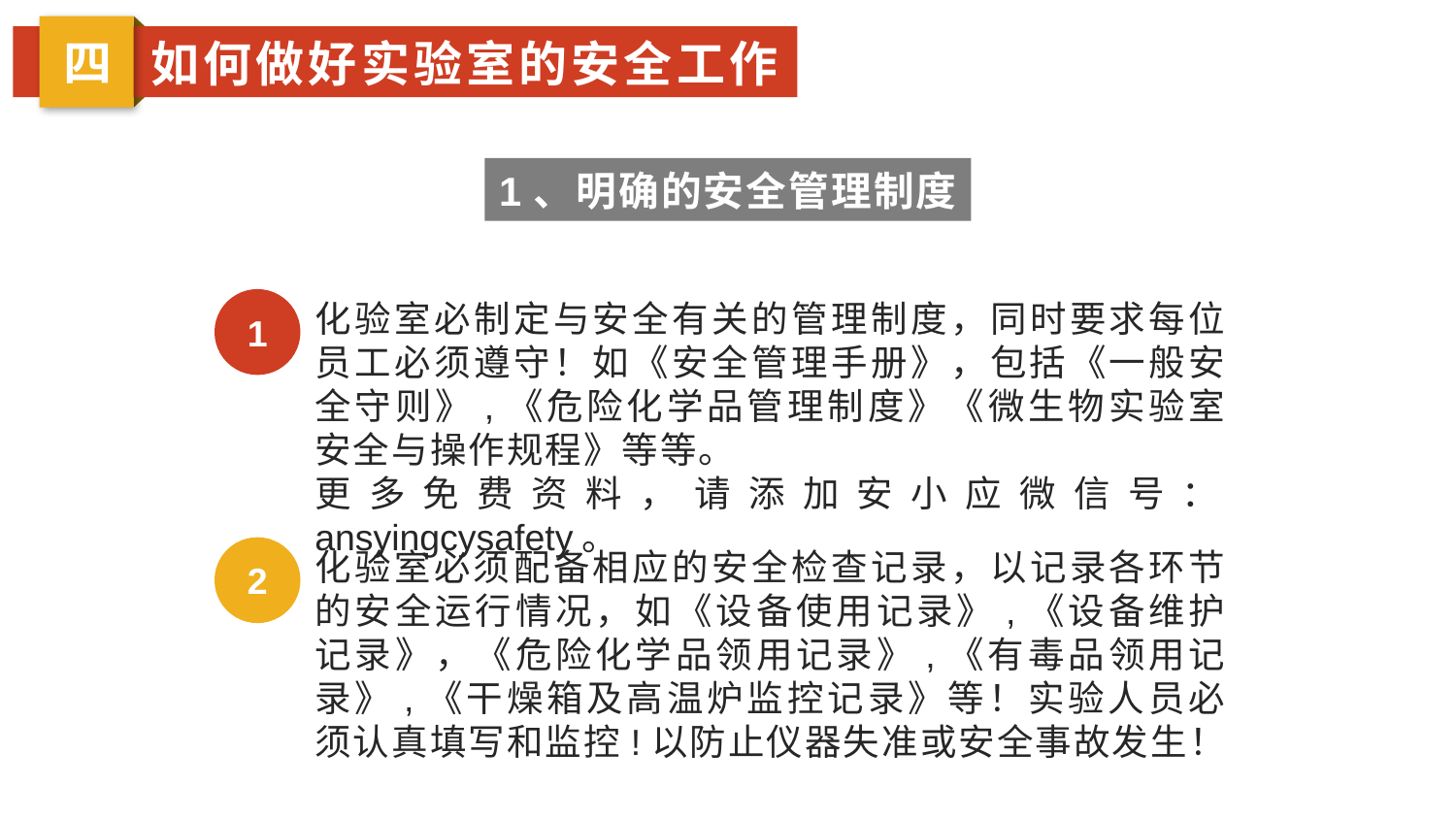

四

如何做好实验室的安全工作

1、明确的安全管理制度
1
化验室必制定与安全有关的管理制度，同时要求每位员工必须遵守！如《安全管理手册》，包括《一般安全守则》,《危险化学品管理制度》《微生物实验室安全与操作规程》等等。
更多免费资料，请添加安小应微信号：ansyingcysafety。
2
化验室必须配备相应的安全检查记录，以记录各环节的安全运行情况，如《设备使用记录》,《设备维护记录》，《危险化学品领用记录》,《有毒品领用记录》,《干燥箱及高温炉监控记录》等！实验人员必须认真填写和监控!以防止仪器失准或安全事故发生！